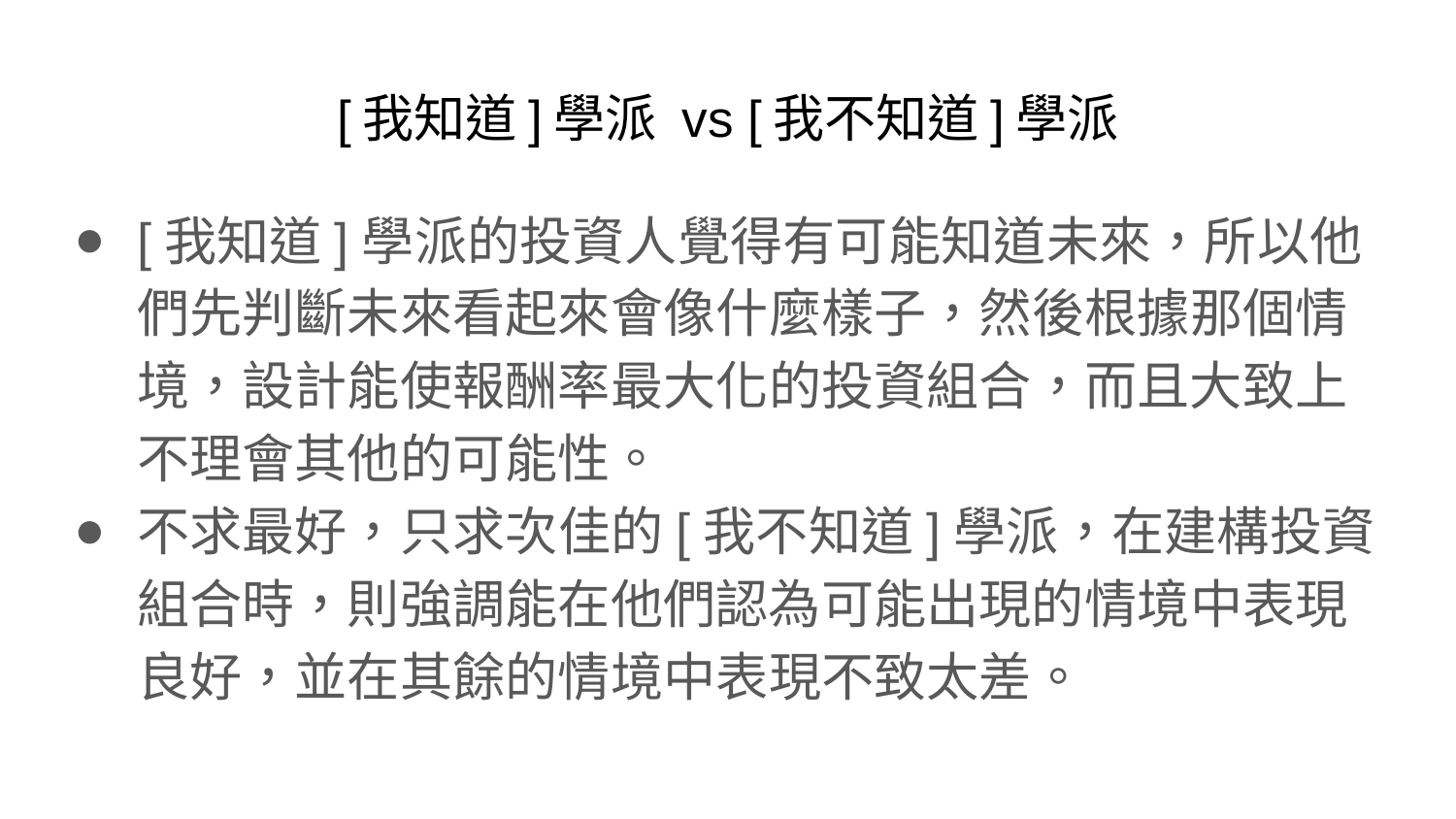

# [我知道]學派 vs [我不知道]學派
[我知道]學派的投資人覺得有可能知道未來，所以他們先判斷未來看起來會像什麼樣子，然後根據那個情境，設計能使報酬率最大化的投資組合，而且大致上不理會其他的可能性。
不求最好，只求次佳的[我不知道]學派，在建構投資組合時，則強調能在他們認為可能出現的情境中表現良好，並在其餘的情境中表現不致太差。